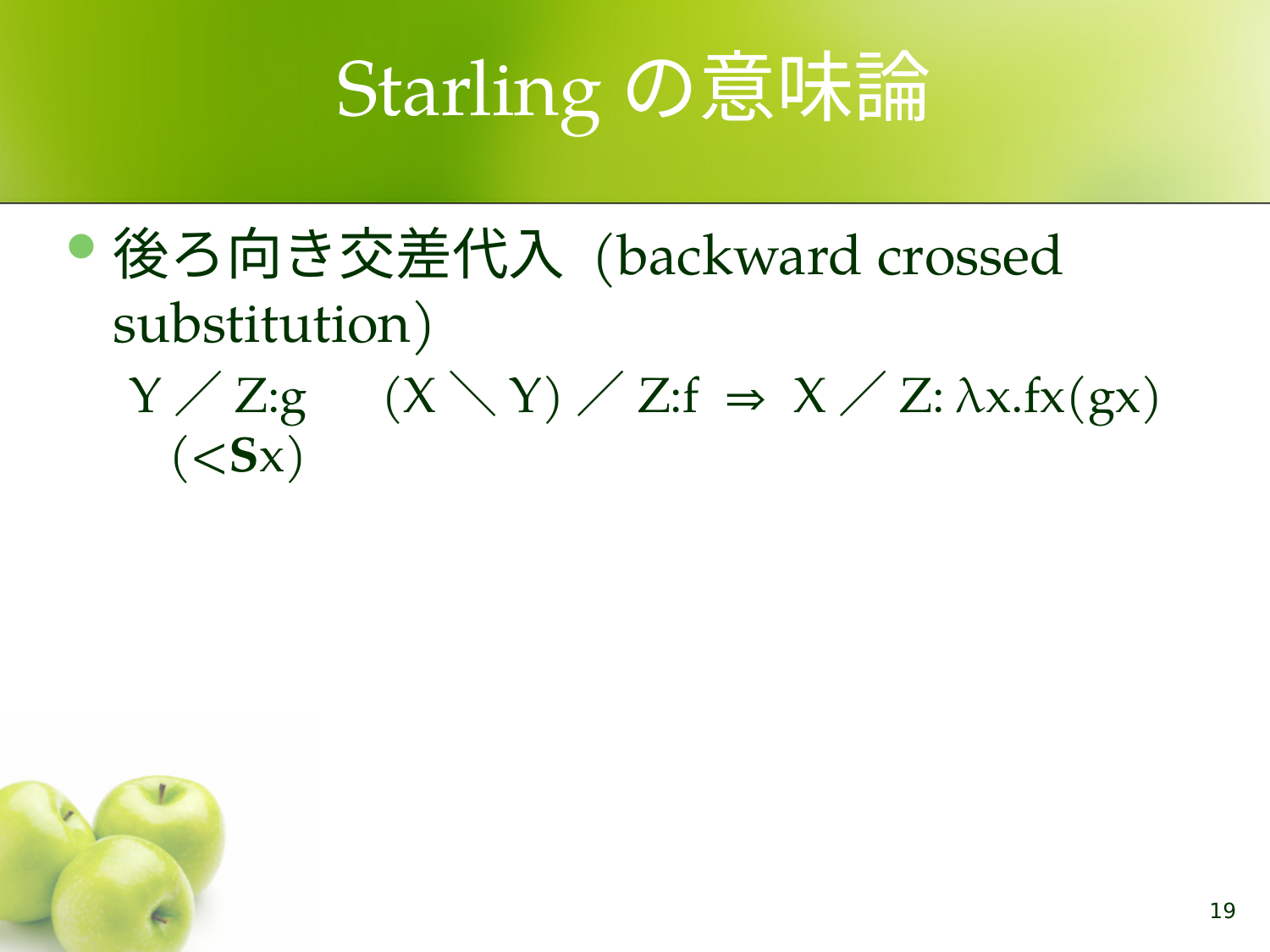

# Starlingの意味論
後ろ向き交差代入 (backward crossed substitution)
Y／Z:g      (X＼Y)／Z:f  ⇒  X／Z: λx.fx(gx)   (<Sx)
19